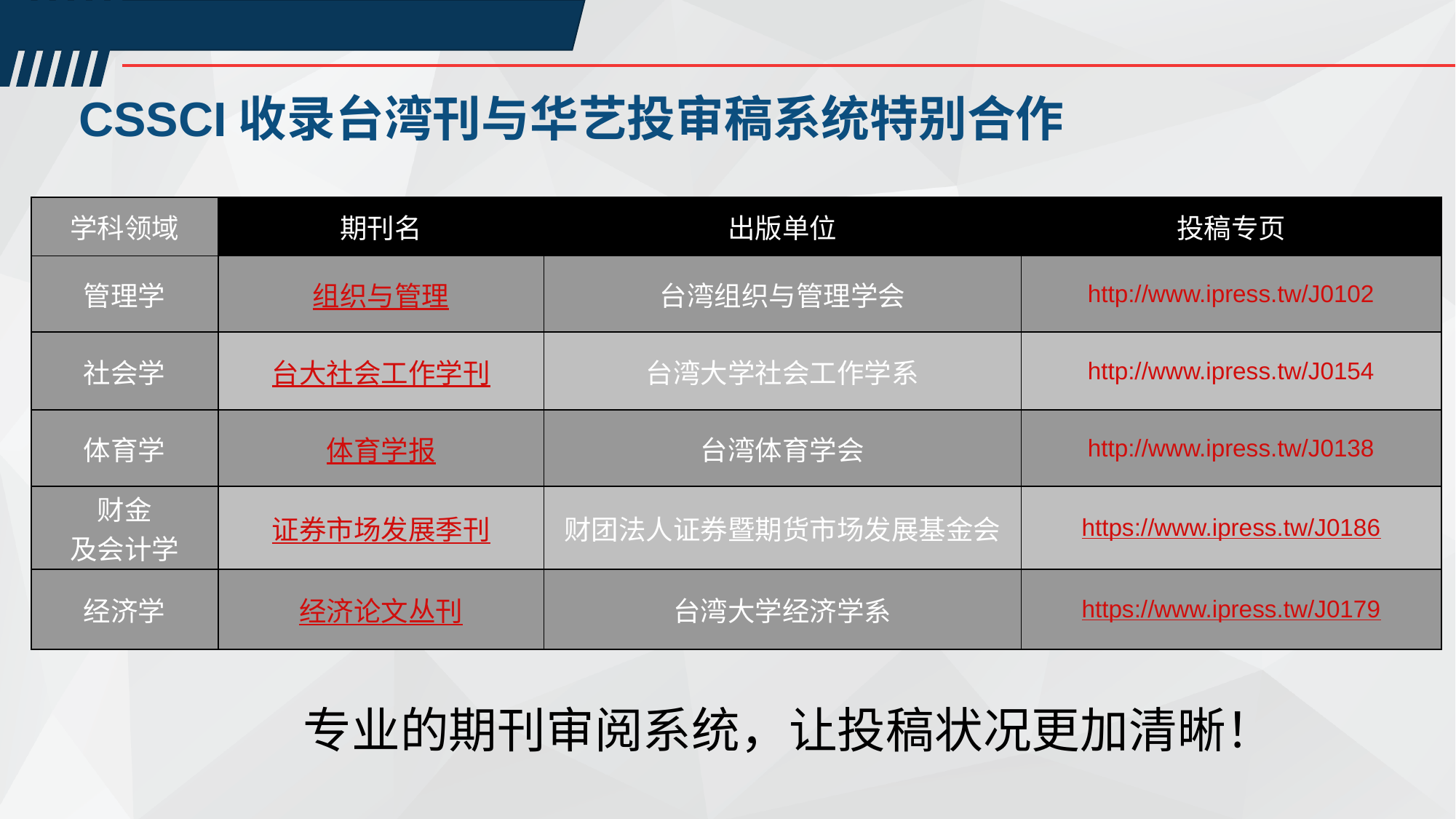

CSSCI收录台湾刊与华艺投审稿系统特别合作
| 学科领域 | 期刊名 | 出版单位 | 投稿专页 |
| --- | --- | --- | --- |
| 管理学 | 组织与管理 | 台湾组织与管理学会 | http://www.ipress.tw/J0102 |
| 社会学 | 台大社会工作学刊 | 台湾大学社会工作学系 | http://www.ipress.tw/J0154 |
| 体育学 | 体育学报 | 台湾体育学会 | http://www.ipress.tw/J0138 |
| 财金 及会计学 | 证券市场发展季刊 | 财团法人证券暨期货市场发展基金会 | https://www.ipress.tw/J0186 |
| 经济学 | 经济论文丛刊 | 台湾大学经济学系 | https://www.ipress.tw/J0179 |
专业的期刊审阅系统，让投稿状况更加清晰！